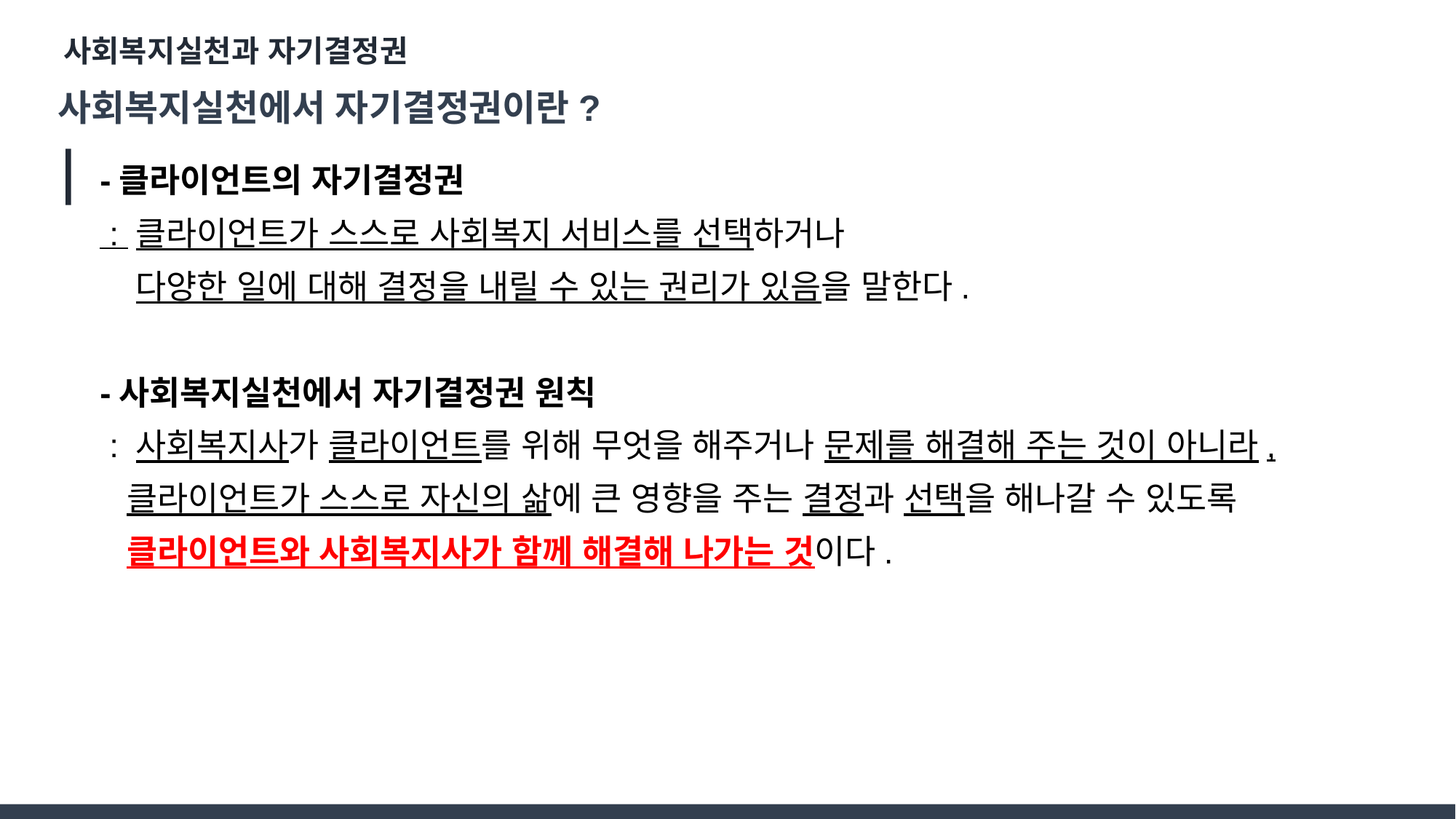

사회복지실천과 자기결정권
사회복지실천에서 자기결정권이란?
-클라이언트의 자기결정권
 : 클라이언트가 스스로 사회복지 서비스를 선택하거나
   다양한 일에 대해 결정을 내릴 수 있는 권리가 있음을 말한다.

-사회복지실천에서 자기결정권 원칙
 : 사회복지사가 클라이언트를 위해 무엇을 해주거나 문제를 해결해 주는 것이 아니라,
  클라이언트가 스스로 자신의 삶에 큰 영향을 주는 결정과 선택을 해나갈 수 있도록
  클라이언트와 사회복지사가 함께 해결해 나가는 것이다.